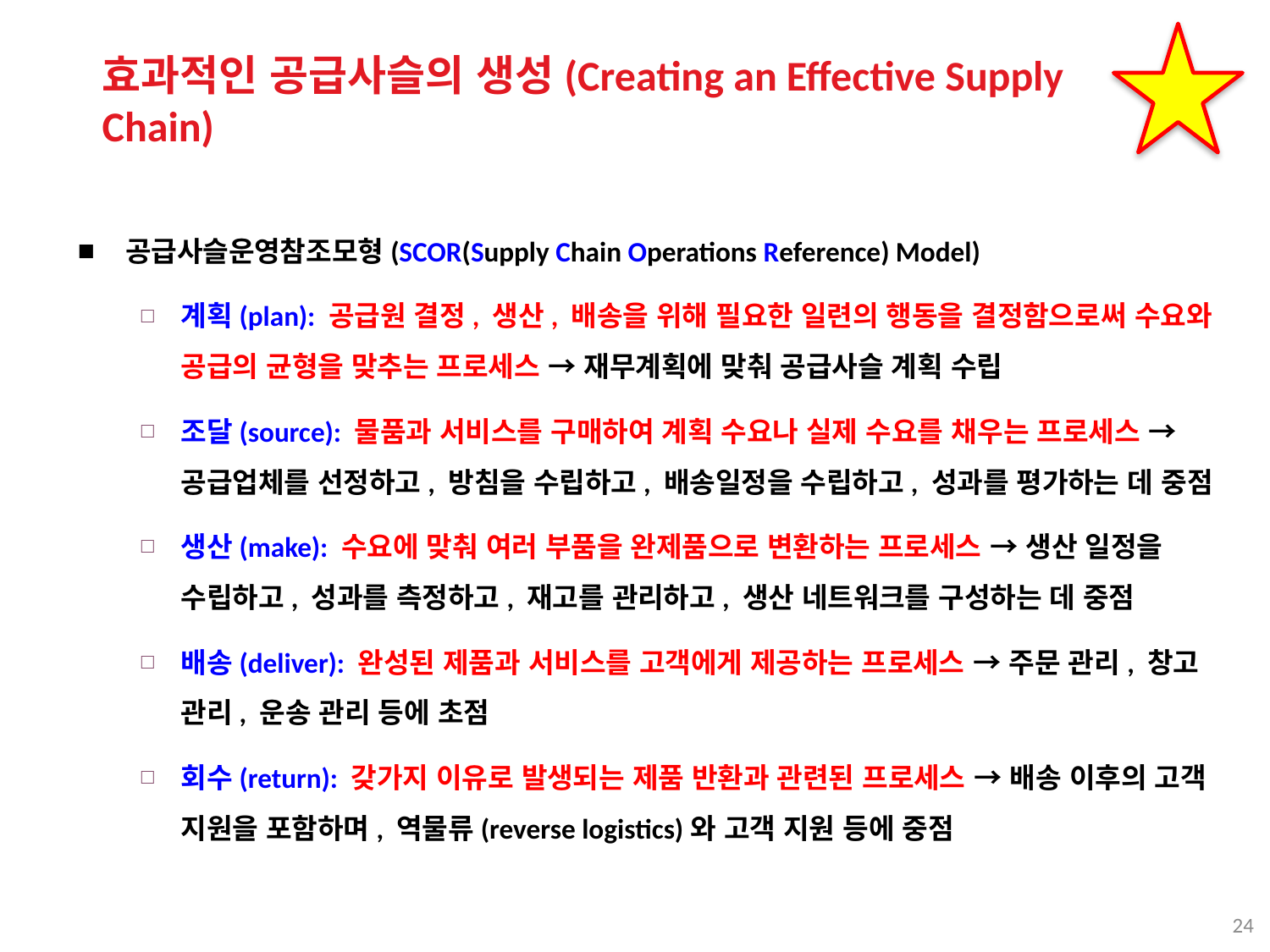

효과적인 공급사슬의 생성(Creating an Effective Supply Chain)
공급사슬운영참조모형(SCOR(Supply Chain Operations Reference) Model)
계획(plan): 공급원 결정, 생산, 배송을 위해 필요한 일련의 행동을 결정함으로써 수요와 공급의 균형을 맞추는 프로세스 → 재무계획에 맞춰 공급사슬 계획 수립
조달(source): 물품과 서비스를 구매하여 계획 수요나 실제 수요를 채우는 프로세스 → 공급업체를 선정하고, 방침을 수립하고, 배송일정을 수립하고, 성과를 평가하는 데 중점
생산(make): 수요에 맞춰 여러 부품을 완제품으로 변환하는 프로세스 → 생산 일정을 수립하고, 성과를 측정하고, 재고를 관리하고, 생산 네트워크를 구성하는 데 중점
배송(deliver): 완성된 제품과 서비스를 고객에게 제공하는 프로세스 → 주문 관리, 창고 관리, 운송 관리 등에 초점
회수(return): 갖가지 이유로 발생되는 제품 반환과 관련된 프로세스 → 배송 이후의 고객 지원을 포함하며, 역물류(reverse logistics)와 고객 지원 등에 중점

24